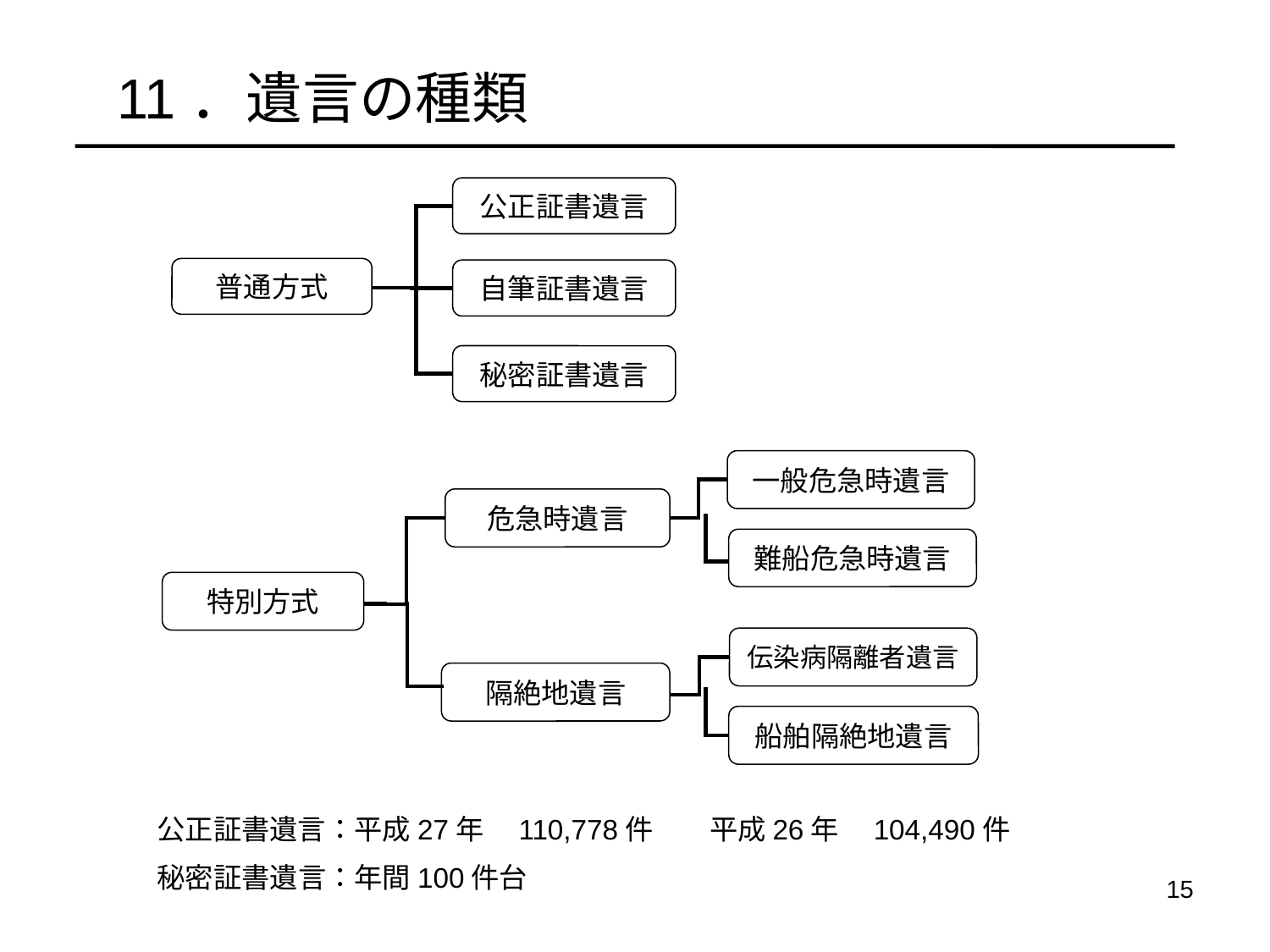

11．遺言の種類

公正証書遺言
普通方式
自筆証書遺言
秘密証書遺言
一般危急時遺言
危急時遺言
難船危急時遺言
特別方式
伝染病隔離者遺言
隔絶地遺言
船舶隔絶地遺言
公正証書遺言：平成27年　110,778件　　平成26年　104,490件
秘密証書遺言：年間100件台
15